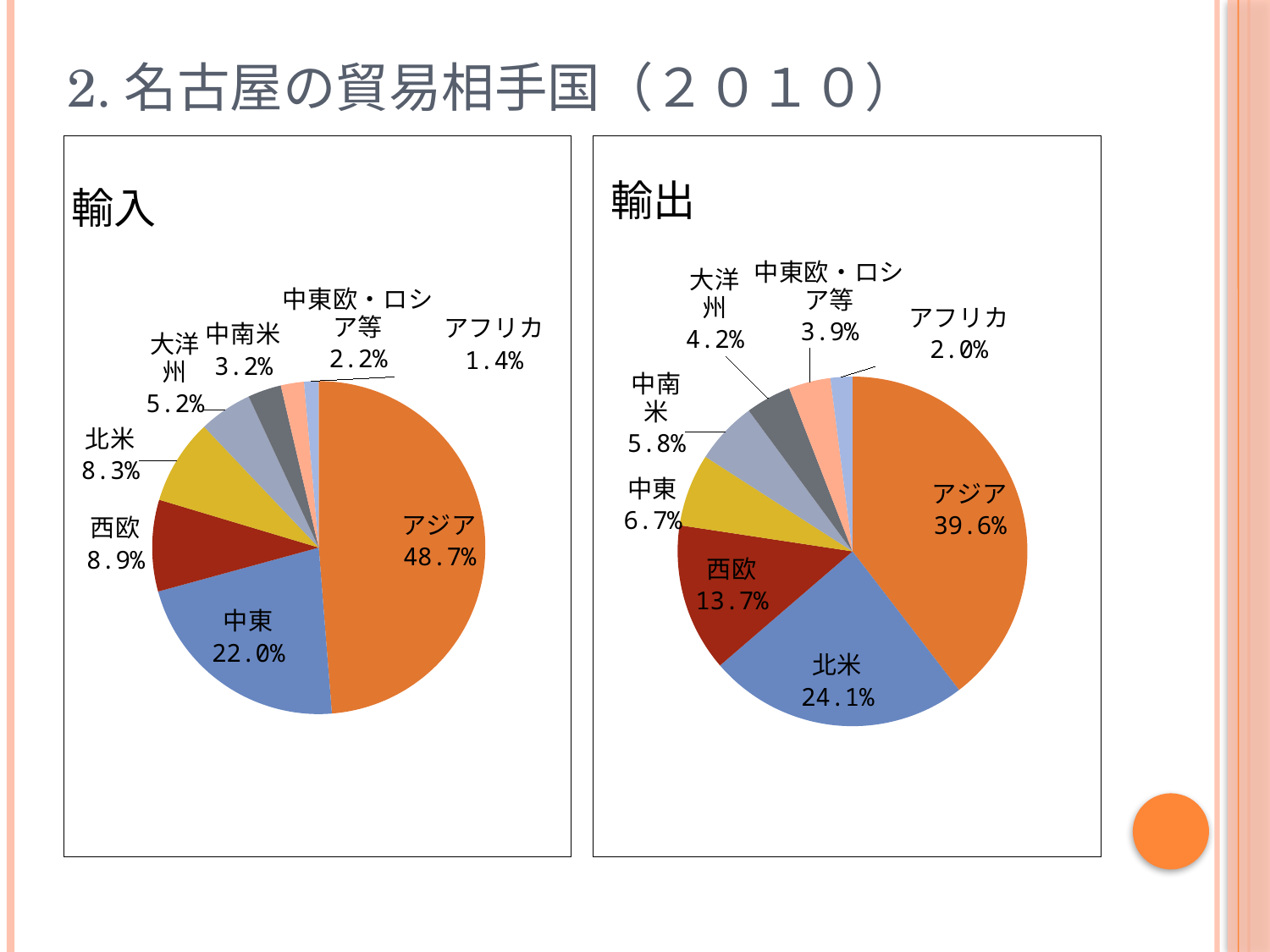

# 2.名古屋の貿易相手国（２０１０）

### Chart: 輸入

| Category |  |
|---|---|
| アジア | 48.73936492202448 |
| 中東 | 22.003745055569116 |
| 西欧 | 8.889042433965175 |
| 北米 | 8.285242918380826 |
| 大洋州 | 5.167023775028118 |
| 中南米 | 3.2490231875043776 |
| 中東欧・ロシア等 | 2.244118807993698 |
| アフリカ | 1.4195345510880566 |

### Chart: 輸出

| Category |  |
|---|---|
| アジア | 39.57386882369434 |
| 北米 | 24.10846204098422 |
| 西欧 | 13.707683140382063 |
| 中東 | 6.715090005982892 |
| 中南米 | 5.791883737254056 |
| 大洋州 | 4.21362492677906 |
| 中東欧・ロシア等 | 3.859676924381792 |
| アフリカ | 2.029710400541424 |